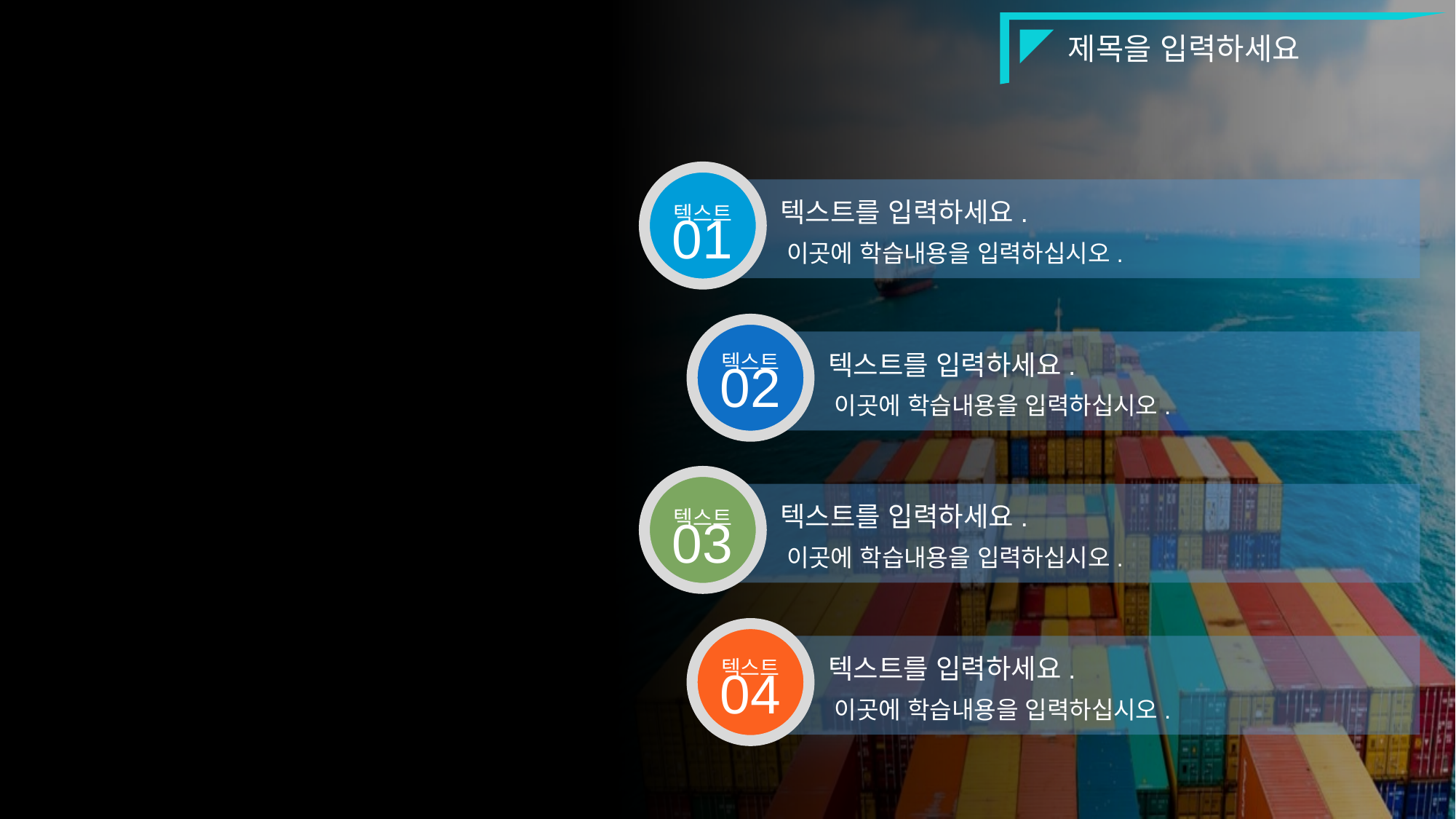

제목을 입력하세요

텍스트
01
텍스트를 입력하세요.

이곳에 학습내용을 입력하십시오.

텍스트
02
텍스트를 입력하세요.

이곳에 학습내용을 입력하십시오.

텍스트
03
텍스트를 입력하세요.

이곳에 학습내용을 입력하십시오.

텍스트
04
텍스트를 입력하세요.

이곳에 학습내용을 입력하십시오.